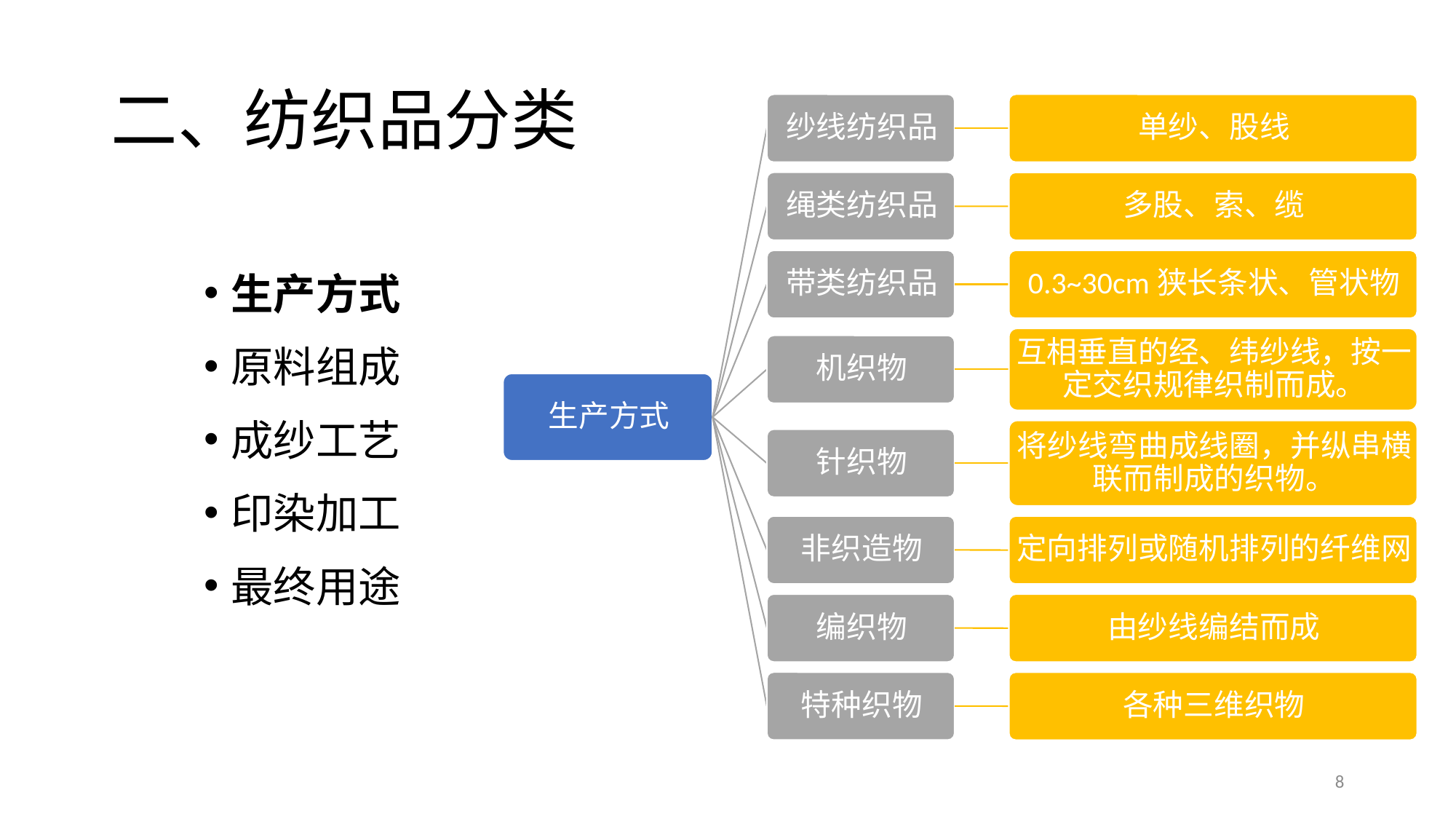

# 二、纺织品分类
生产方式

纱线纺织品

单纱、股线

绳类纺织品

多股、索、缆

带类纺织品

0.3~30cm狭长条状、管状物

机织物

互相垂直的经、纬纱线，按一定交织规律织制而成。

针织物

将纱线弯曲成线圈，并纵串横联而制成的织物。

非织造物

定向排列或随机排列的纤维网

编织物

由纱线编结而成

特种织物

各种三维织物
生产方式
原料组成
成纱工艺
印染加工
最终用途

8